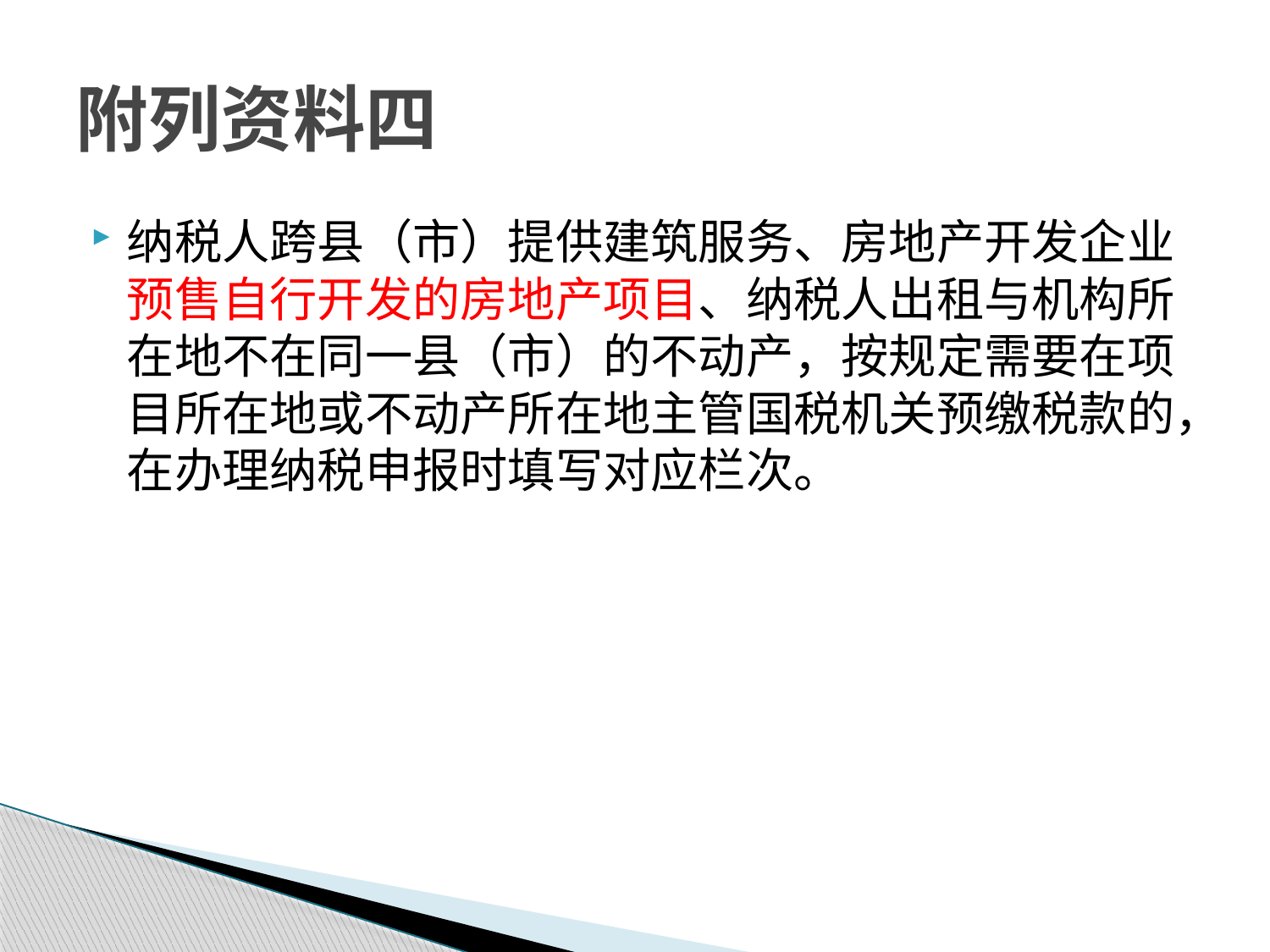

# 附列资料四
纳税人跨县（市）提供建筑服务、房地产开发企业预售自行开发的房地产项目、纳税人出租与机构所在地不在同一县（市）的不动产，按规定需要在项目所在地或不动产所在地主管国税机关预缴税款的，在办理纳税申报时填写对应栏次。